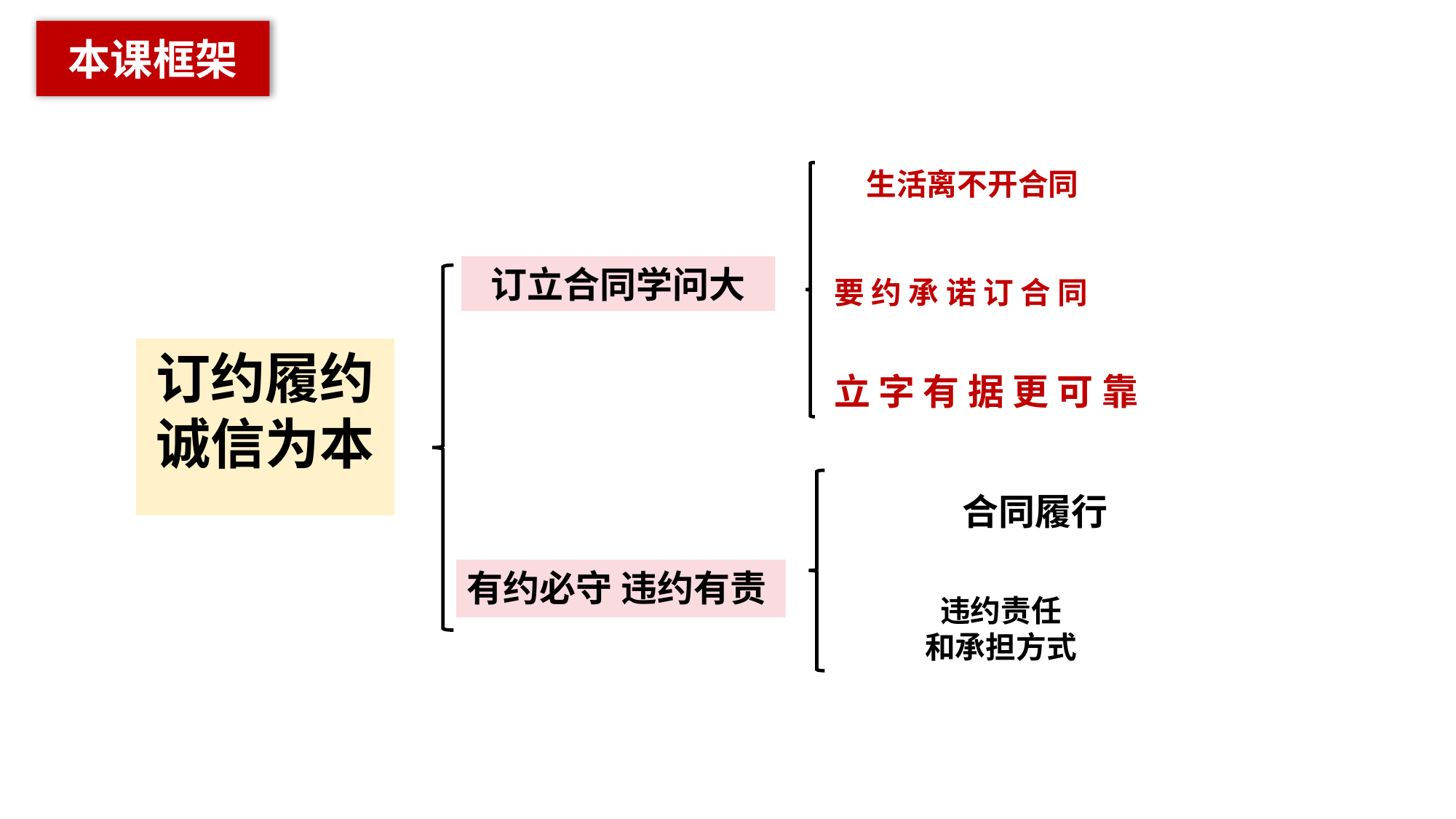

本课框架
#
生活离不开合同

订立合同学问大
要 约 承 诺 订 合 同

订约履约
诚信为本
立 字 有 据 更 可 靠

合同履行
有约必守 违约有责
违约责任
和承担方式